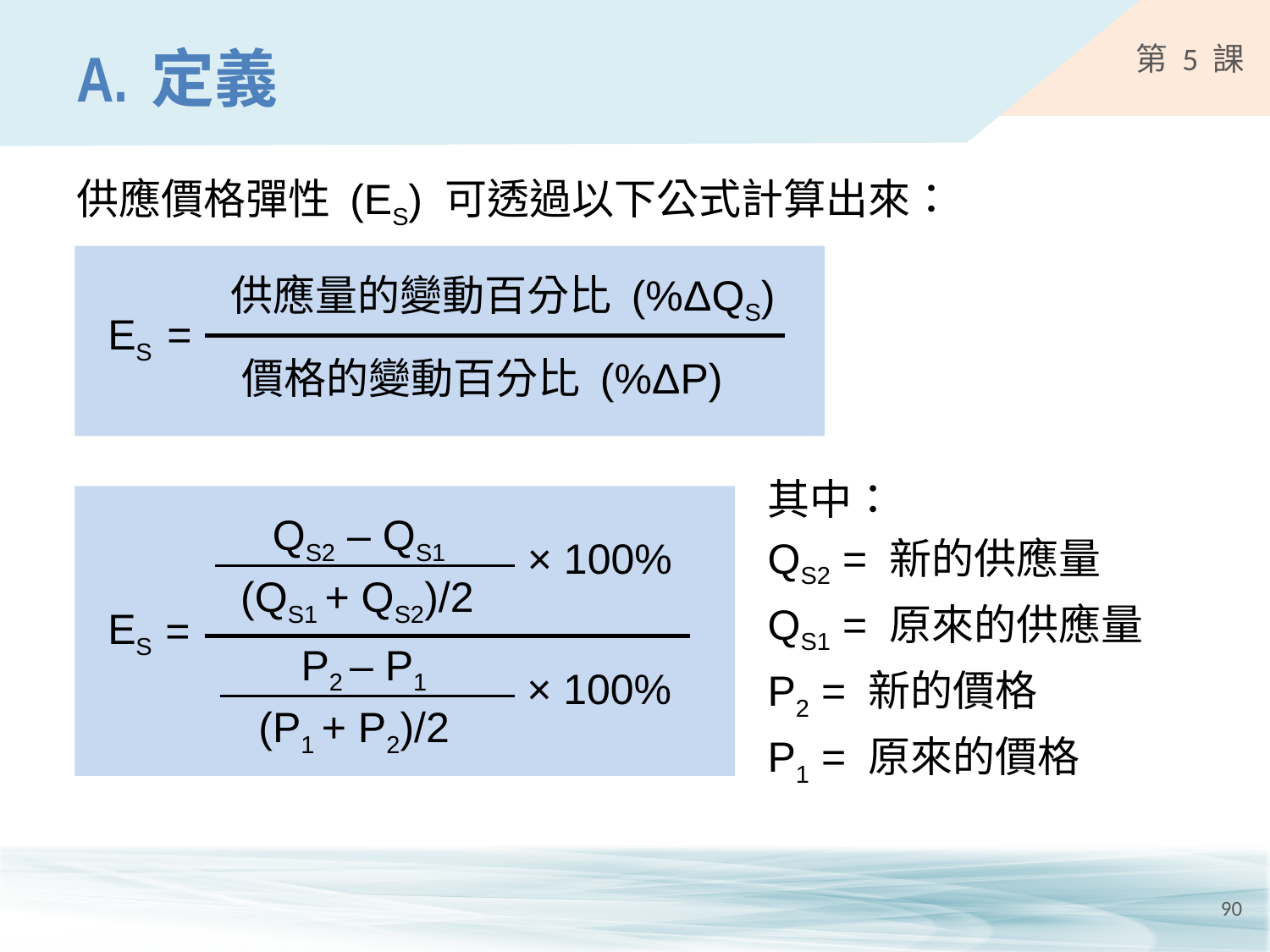

# A.	定義
供應價格彈性 (ES) 可透過以下公式計算出來：

供應量的變動百分比 (%ΔQS)
ES
=
價格的變動百分比 (%ΔP)
其中：
QS2 = 新的供應量
QS1 = 原來的供應量
P2 = 新的價格
P1 = 原來的價格

QS2 ‒ QS1
(QS1 + QS2)/2
× 100%
ES
=
P2 ‒ P1
(P1 + P2)/2
× 100%
90